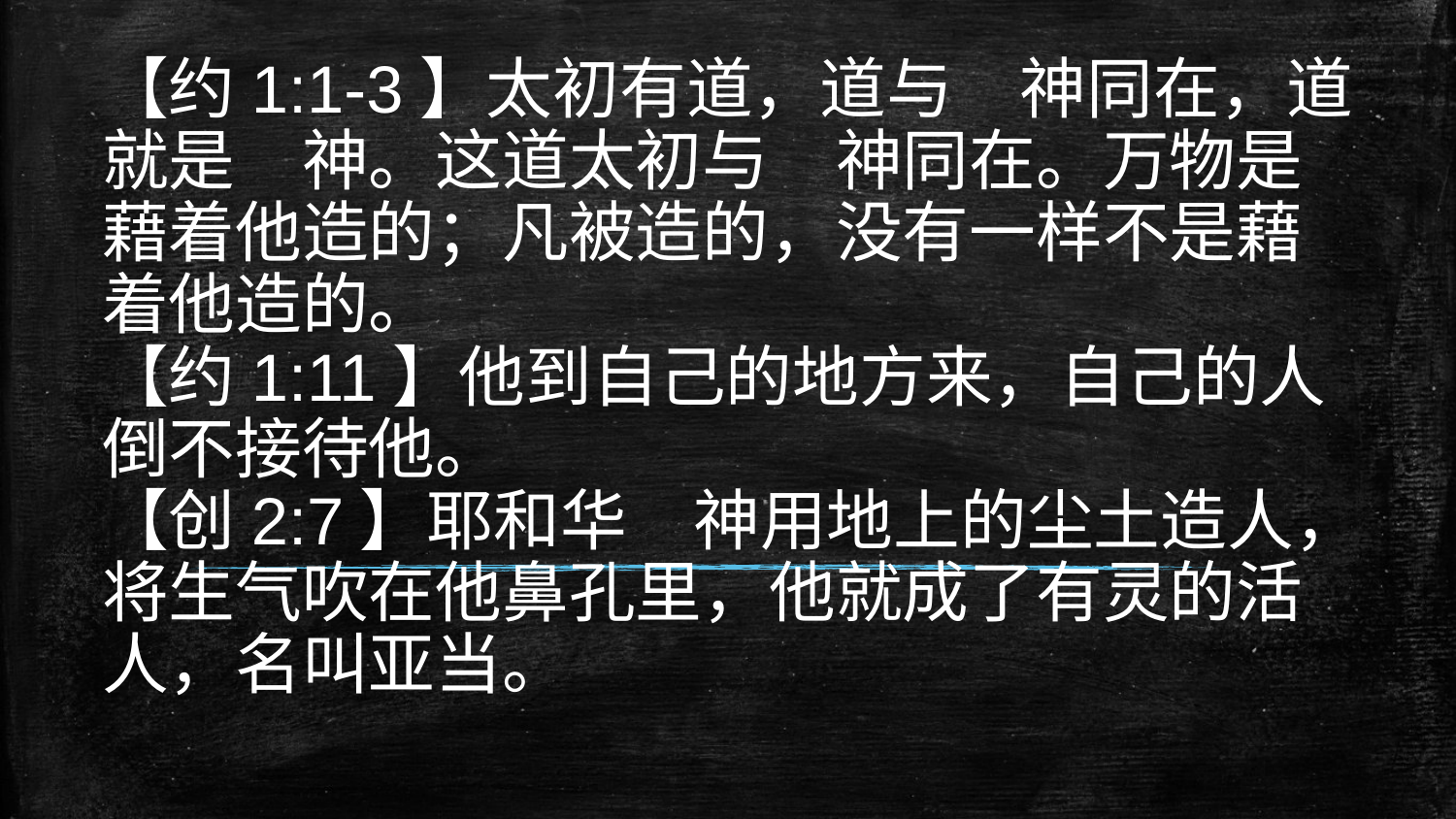

# 【约1:1-3】太初有道，道与　神同在，道 就是　神。这道太初与　神同在。万物是藉着他造的；凡被造的，没有一样不是藉着他造的。 【约1:11】他到自己的地方来，自己的人倒不接待他。 【创2:7】耶和华　神用地上的尘土造人，将生气吹在他鼻孔里，他就成了有灵的活人，名叫亚当。